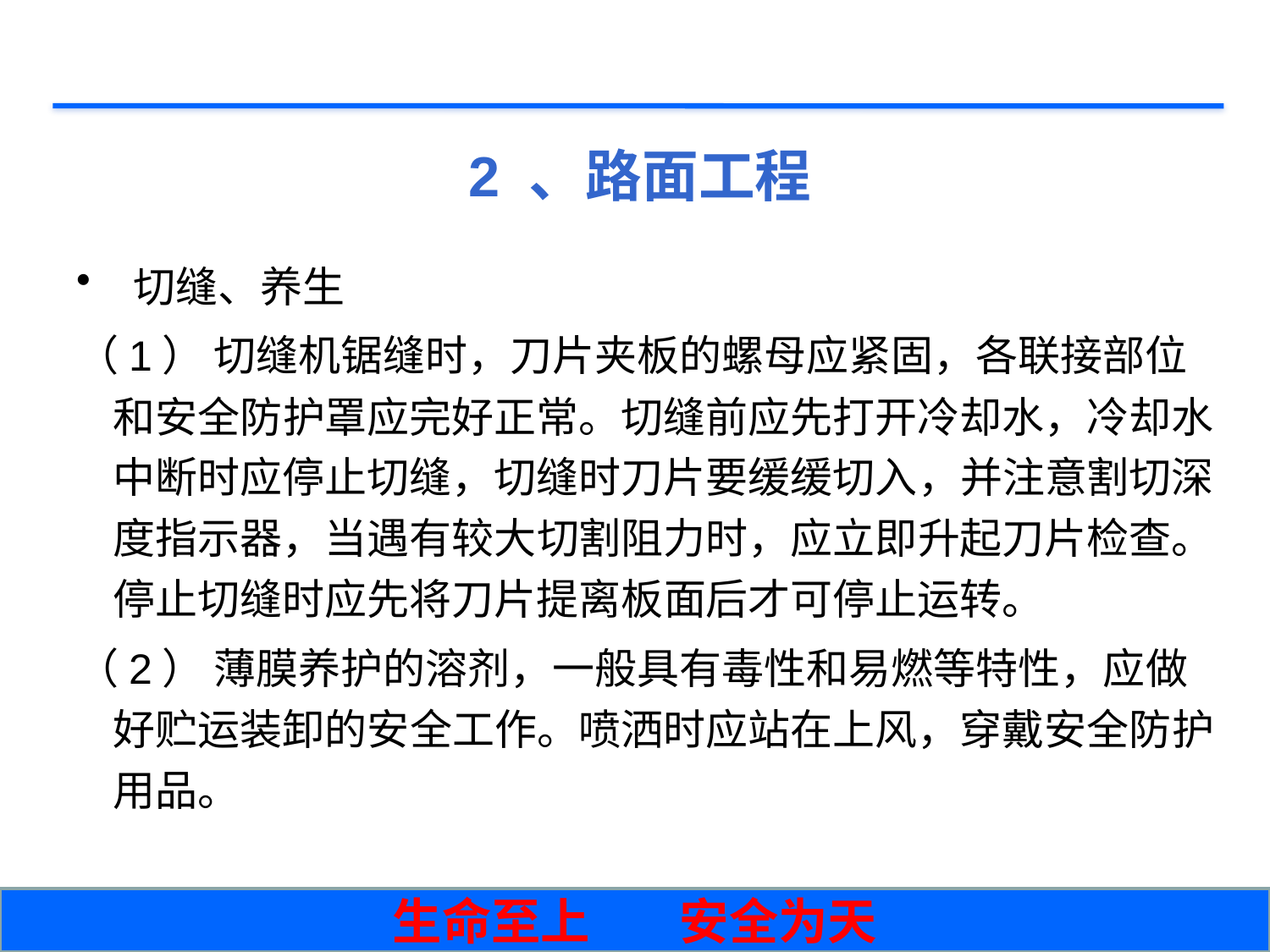

# 2 、路面工程
 切缝、养生
（1） 切缝机锯缝时，刀片夹板的螺母应紧固，各联接部位和安全防护罩应完好正常。切缝前应先打开冷却水，冷却水中断时应停止切缝，切缝时刀片要缓缓切入，并注意割切深度指示器，当遇有较大切割阻力时，应立即升起刀片检查。停止切缝时应先将刀片提离板面后才可停止运转。
（2） 薄膜养护的溶剂，一般具有毒性和易燃等特性，应做好贮运装卸的安全工作。喷洒时应站在上风，穿戴安全防护用品。